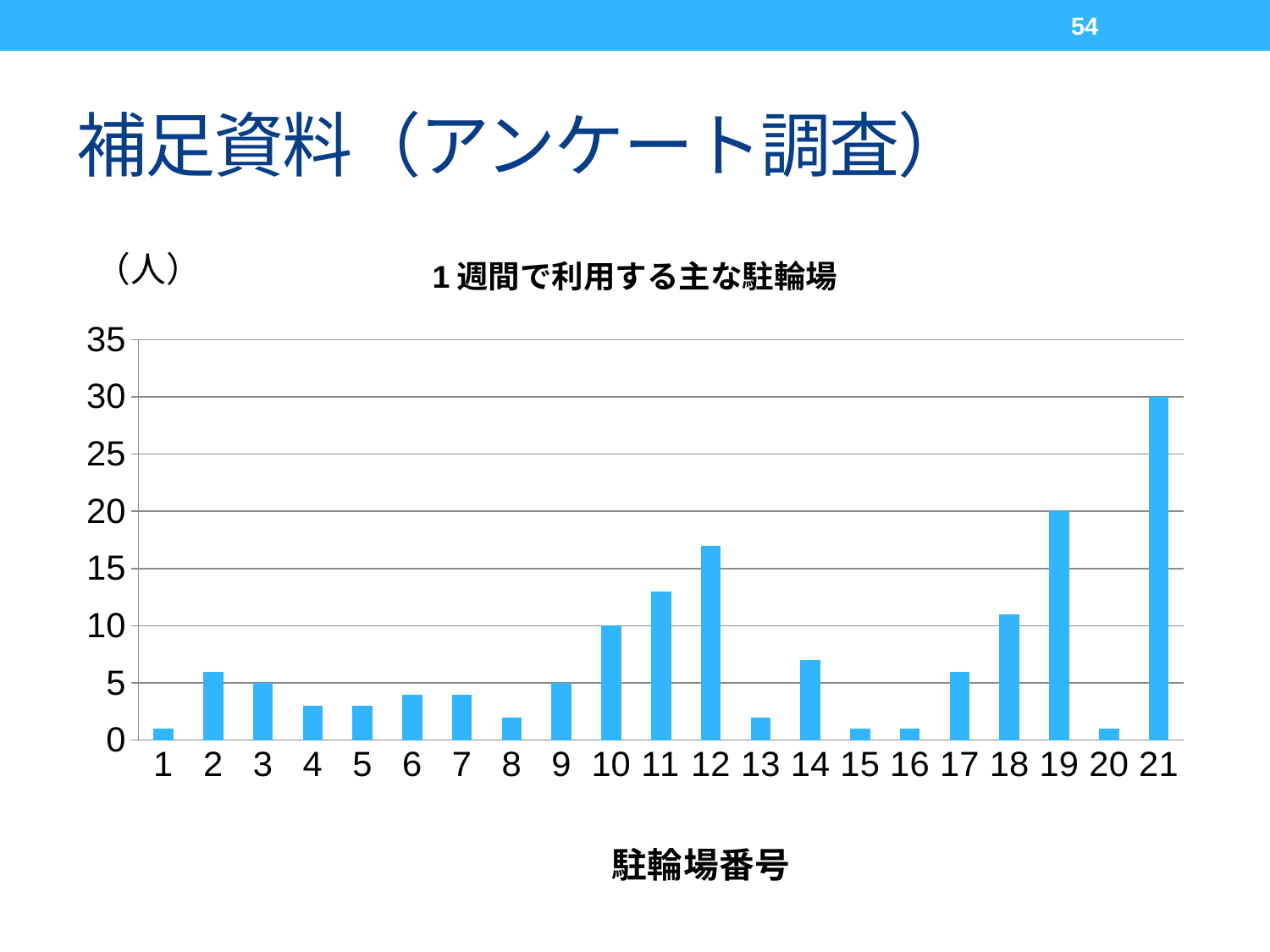

54
# 補足資料（アンケート調査）

### Chart: 1週間で利用する主な駐輪場

| Category |  |
|---|---|